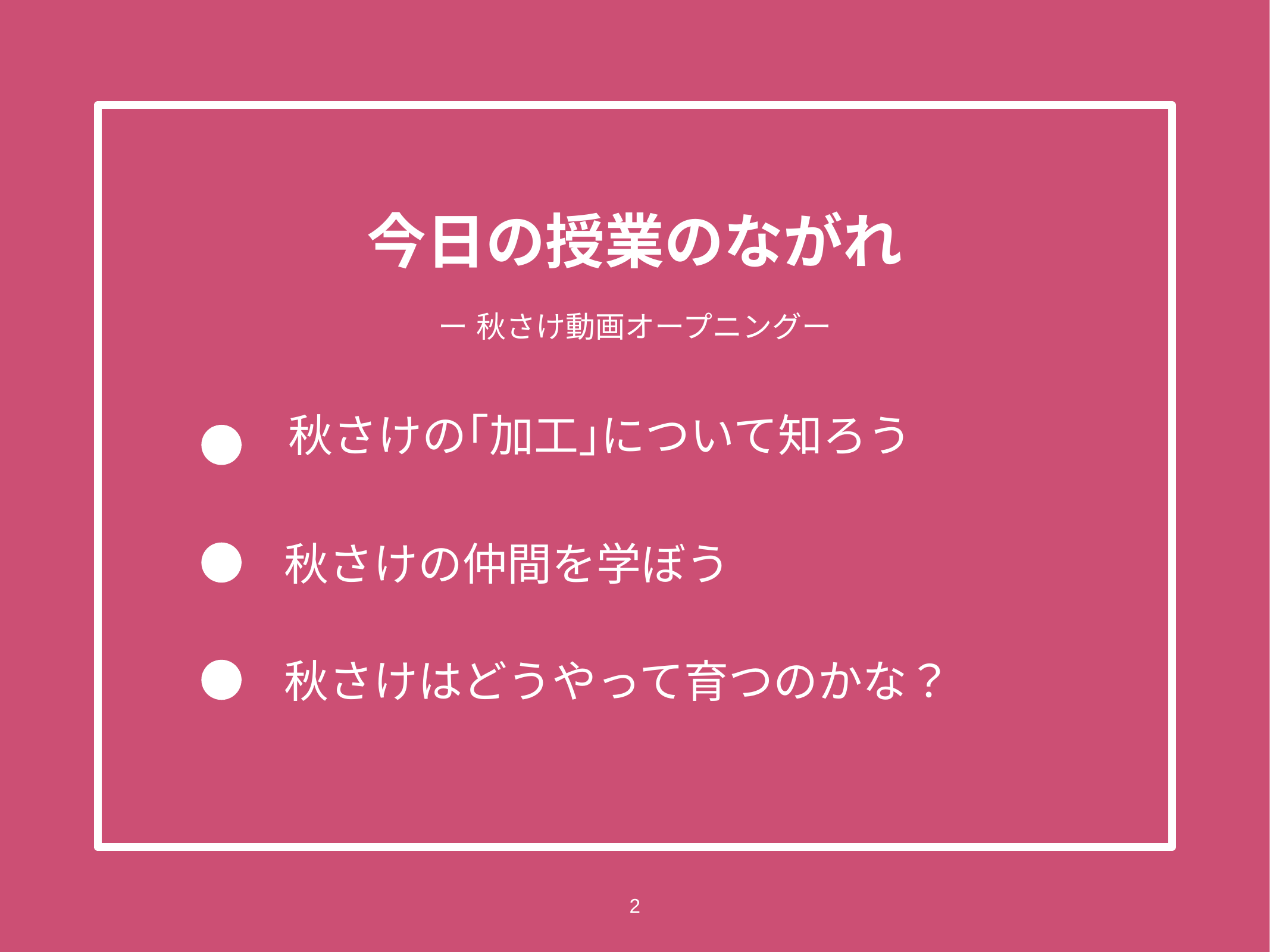

今日の授業のながれ
ー 秋さけ動画オープニングー
秋さけの｢加工｣について知ろう

秋さけの仲間を学ぼう

秋さけはどうやって育つのかな？

2